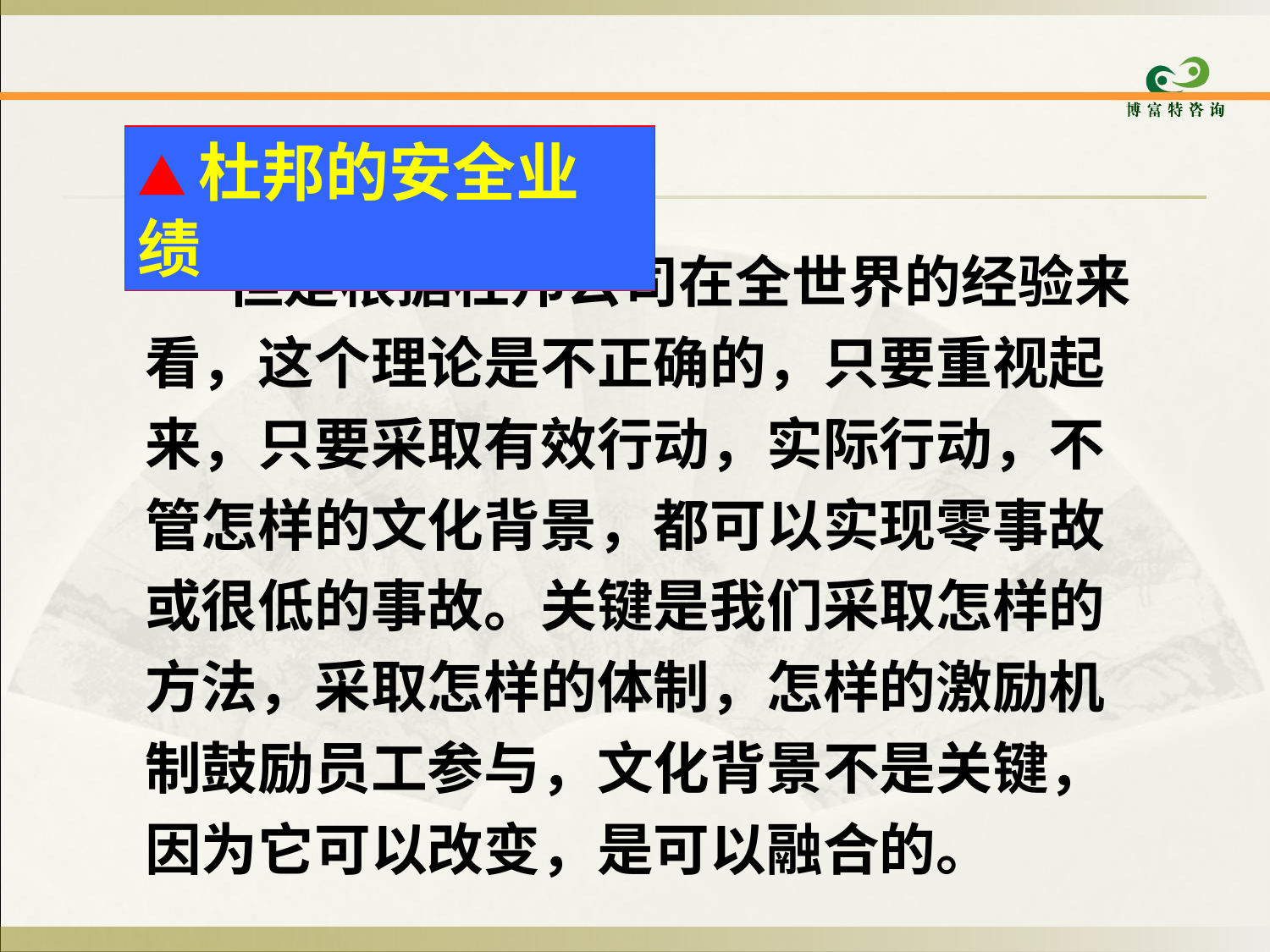

▲杜邦的安全业绩
         但是根据杜邦公司在全世界的经验来看，这个理论是不正确的，只要重视起来，只要采取有效行动，实际行动，不管怎样的文化背景，都可以实现零事故或很低的事故。关键是我们采取怎样的方法，采取怎样的体制，怎样的激励机制鼓励员工参与，文化背景不是关键，因为它可以改变，是可以融合的。